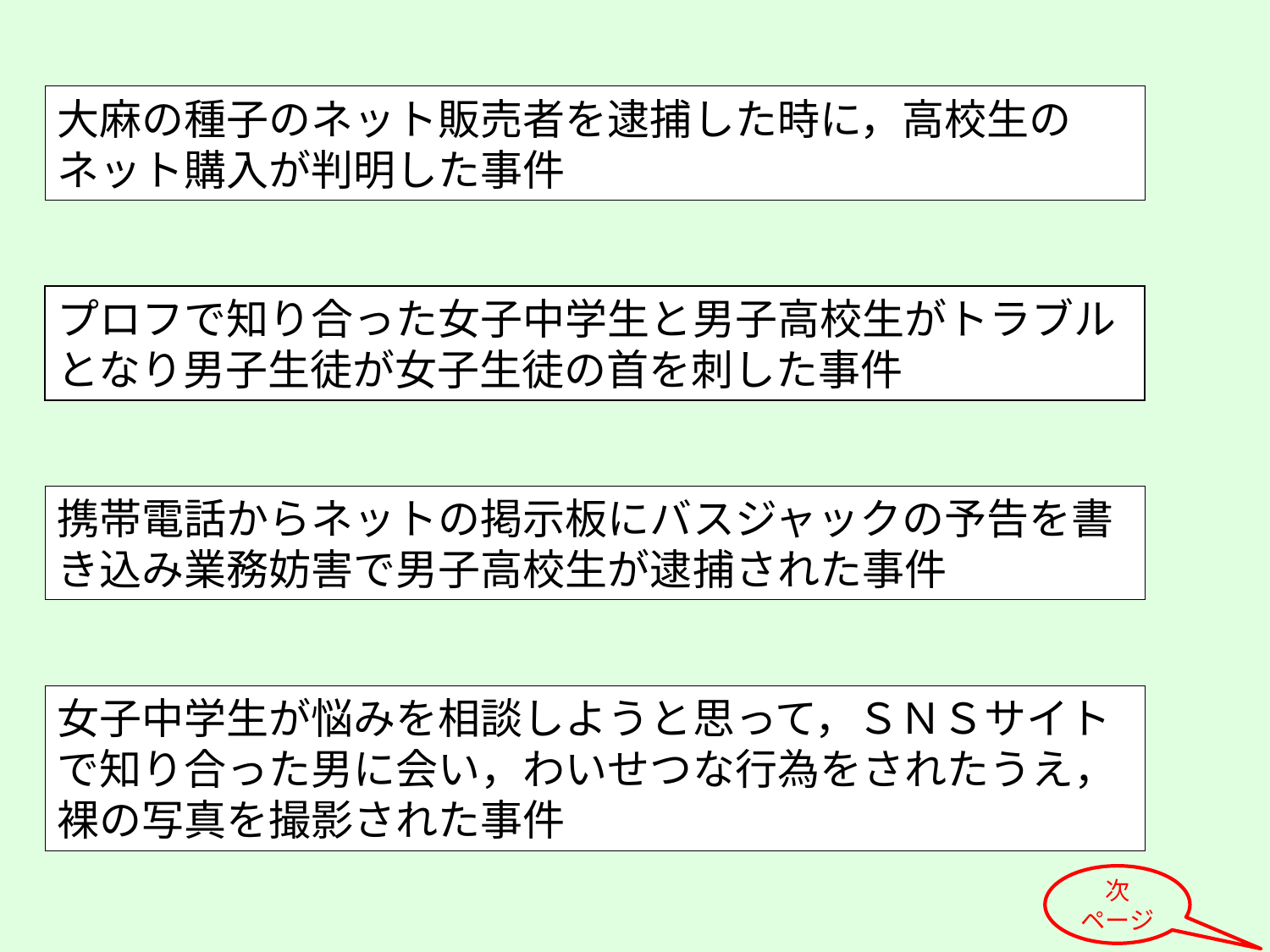

大麻の種子のネット販売者を逮捕した時に，高校生のネット購入が判明した事件
プロフで知り合った女子中学生と男子高校生がトラブルとなり男子生徒が女子生徒の首を刺した事件
携帯電話からネットの掲示板にバスジャックの予告を書き込み業務妨害で男子高校生が逮捕された事件
女子中学生が悩みを相談しようと思って，ＳＮＳサイトで知り合った男に会い，わいせつな行為をされたうえ，裸の写真を撮影された事件
次
ページ